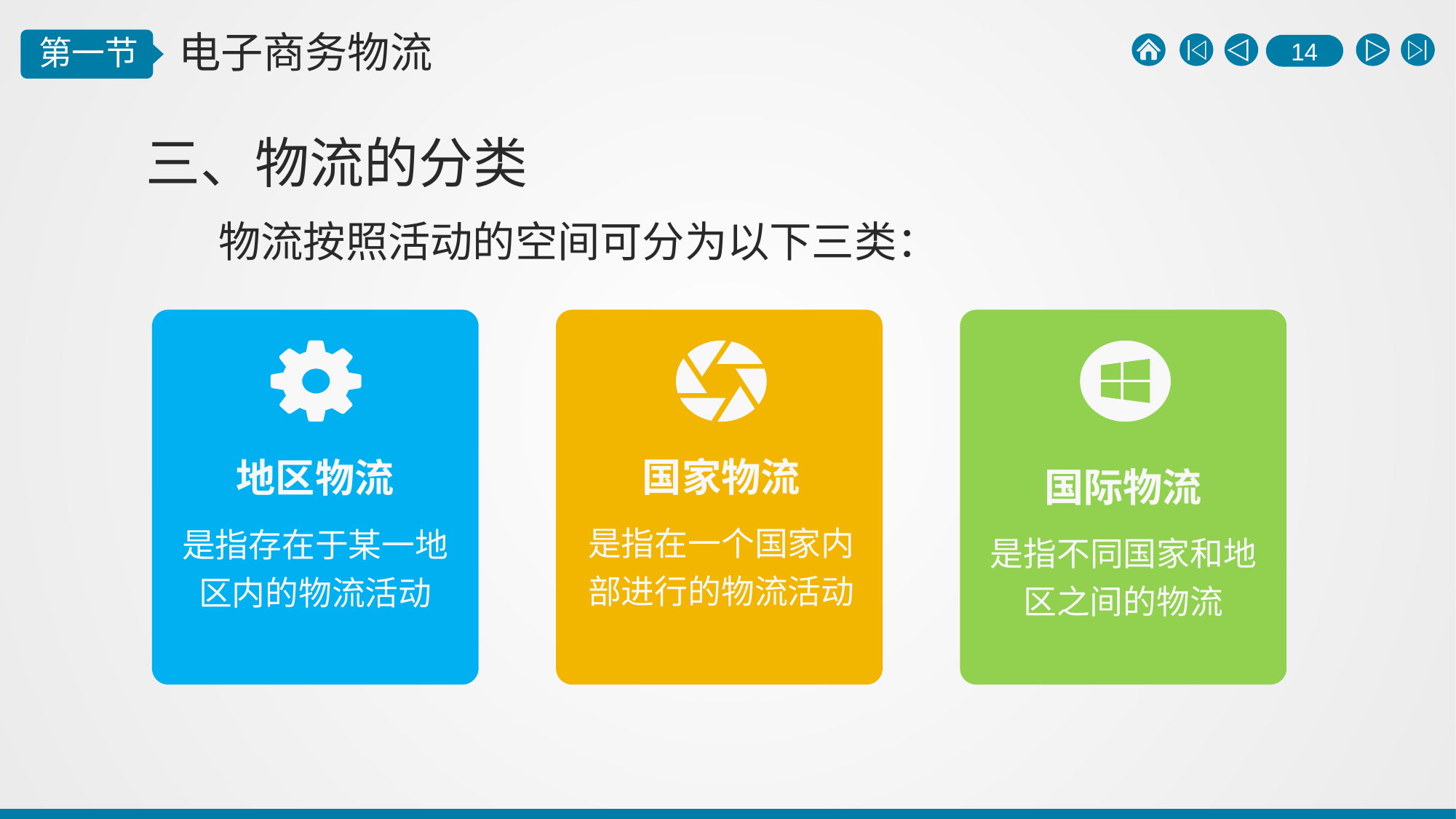

三、物流的分类
物流按照活动的空间可分为以下三类：

地区物流
是指存在于某一地区内的物流活动

国家物流
是指在一个国家内部进行的物流活动

国际物流
是指不同国家和地区之间的物流